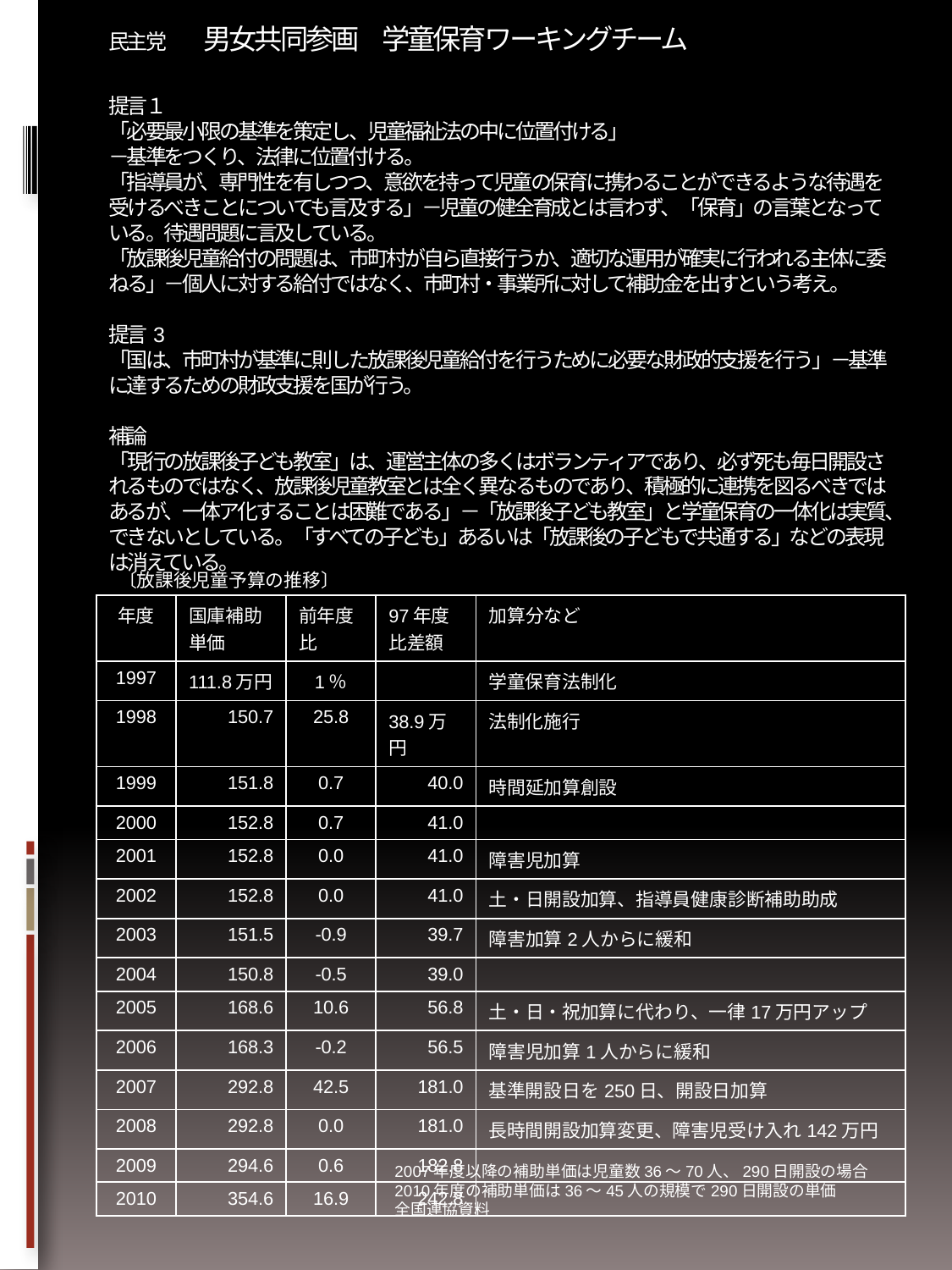

# 民主党　　男女共同参画　学童保育ワーキングチーム 提言１　 「必要最小限の基準を策定し、児童福祉法の中に位置付ける」 －基準をつくり、法律に位置付ける。 「指導員が、専門性を有しつつ、意欲を持って児童の保育に携わることができるような待遇を受けるべきことについても言及する」－児童の健全育成とは言わず、「保育」の言葉となっている。待遇問題に言及している。 「放課後児童給付の問題は、市町村が自ら直接行うか、適切な運用が確実に行われる主体に委ねる」－個人に対する給付ではなく、市町村・事業所に対して補助金を出すという考え。 提言3 「国は、市町村が基準に則した放課後児童給付を行うために必要な財政的支援を行う」－基準に達するための財政支援を国が行う。 補論 「現行の放課後子ども教室」は、運営主体の多くはボランティアであり、必ず死も毎日開設されるものではなく、放課後児童教室とは全く異なるものであり、積極的に連携を図るべきではあるが、一体ア化することは困難である」－「放課後子ども教室」と学童保育の一体化は実質、できないとしている。「すべての子ども」あるいは「放課後の子どもで共通する」などの表現は消えている。
〔放課後児童予算の推移〕

| 年度 | 国庫補助単価 | 前年度比 | 97年度比差額 | 加算分など |
| --- | --- | --- | --- | --- |
| 1997 | 111.8万円 | 1％ |  | 学童保育法制化 |
| 1998 | 150.7 | 25.8 | 38.9万円 | 法制化施行 |
| 1999 | 151.8 | 0.7 | 40.0 | 時間延加算創設 |
| 2000 | 152.8 | 0.7 | 41.0 |  |
| 2001 | 152.8 | 0.0 | 41.0 | 障害児加算 |
| 2002 | 152.8 | 0.0 | 41.0 | 土・日開設加算、指導員健康診断補助助成 |
| 2003 | 151.5 | -0.9 | 39.7 | 障害加算2人からに緩和 |
| 2004 | 150.8 | -0.5 | 39.0 |  |
| 2005 | 168.6 | 10.6 | 56.8 | 土・日・祝加算に代わり、一律17万円アップ |
| 2006 | 168.3 | -0.2 | 56.5 | 障害児加算1人からに緩和 |
| 2007 | 292.8 | 42.5 | 181.0 | 基準開設日を250日、開設日加算 |
| 2008 | 292.8 | 0.0 | 181.0 | 長時間開設加算変更、障害児受け入れ142万円 |
| 2009 | 294.6 | 0.6 | 182.8 |  |
| 2010 | 354.6 | 16.9 | 242.8 |  |
2007年度以降の補助単価は児童数36～70人、290日開設の場合
2010年度の補助単価は36～45人の規模で290日開設の単価
全国連協資料